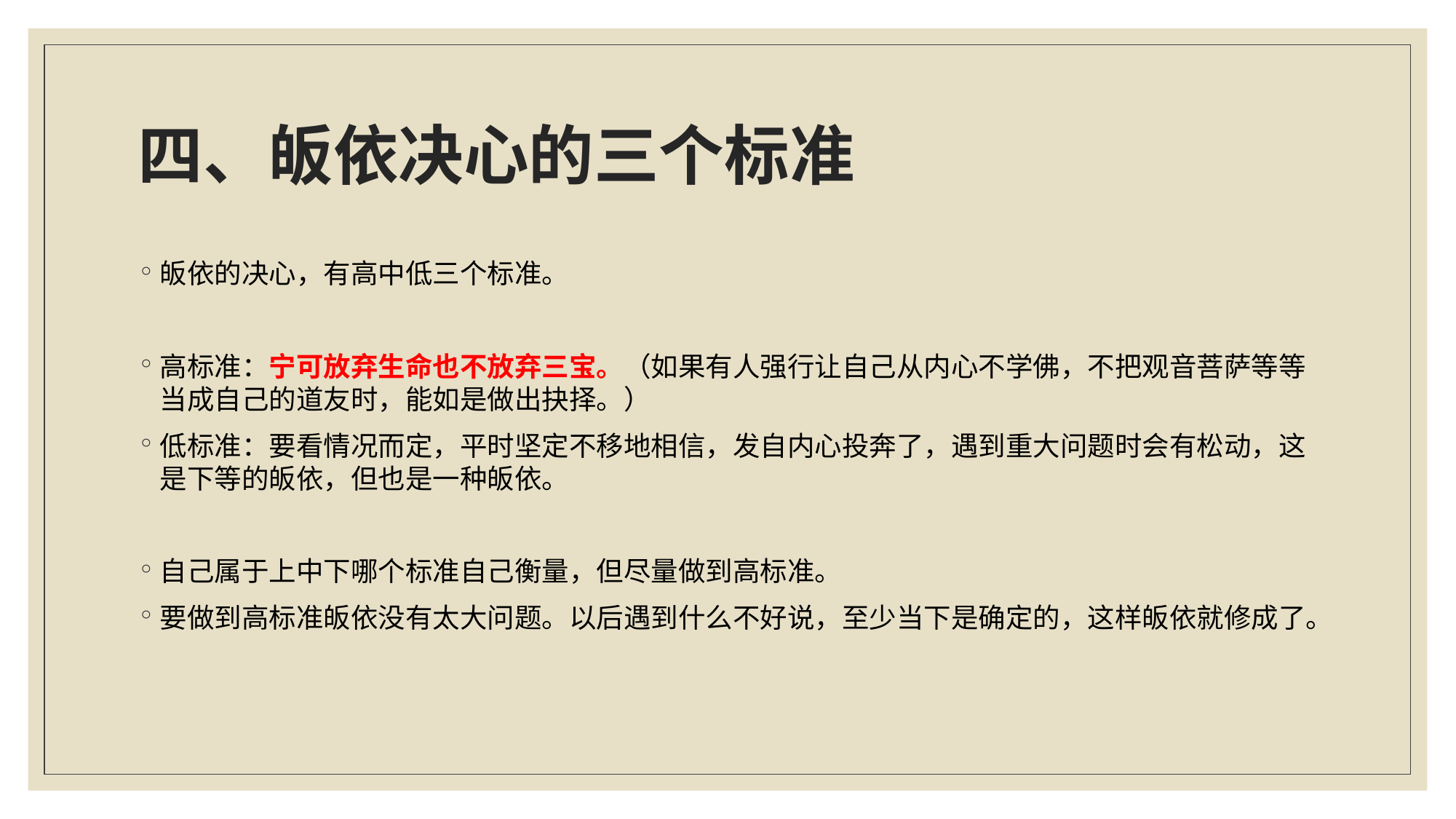

# 四、皈依决心的三个标准
皈依的决心，有高中低三个标准。

高标准：宁可放弃生命也不放弃三宝。（如果有人强行让自己从内心不学佛，不把观音菩萨等等当成自己的道友时，能如是做出抉择。）
低标准：要看情况而定，平时坚定不移地相信，发自内心投奔了，遇到重大问题时会有松动，这是下等的皈依，但也是一种皈依。

自己属于上中下哪个标准自己衡量，但尽量做到高标准。
要做到高标准皈依没有太大问题。以后遇到什么不好说，至少当下是确定的，这样皈依就修成了。